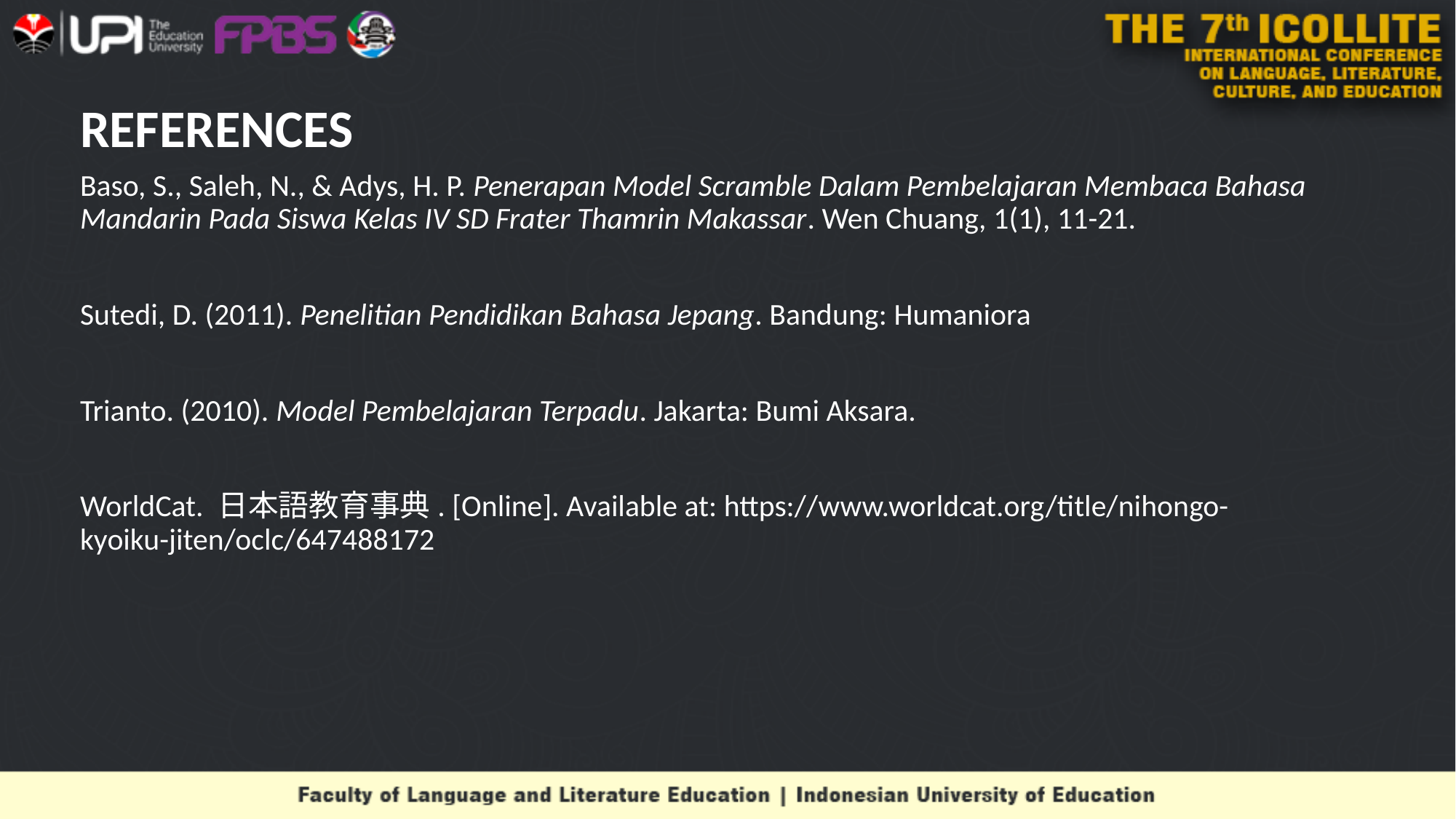

# REFERENCES
Baso, S., Saleh, N., & Adys, H. P. Penerapan Model Scramble Dalam Pembelajaran Membaca Bahasa Mandarin Pada Siswa Kelas IV SD Frater Thamrin Makassar. Wen Chuang, 1(1), 11-21.

Sutedi, D. (2011). Penelitian Pendidikan Bahasa Jepang. Bandung: Humaniora

Trianto. (2010). Model Pembelajaran Terpadu. Jakarta: Bumi Aksara.

WorldCat. 日本語教育事典. [Online]. Available at: https://www.worldcat.org/title/nihongo-kyoiku-jiten/oclc/647488172